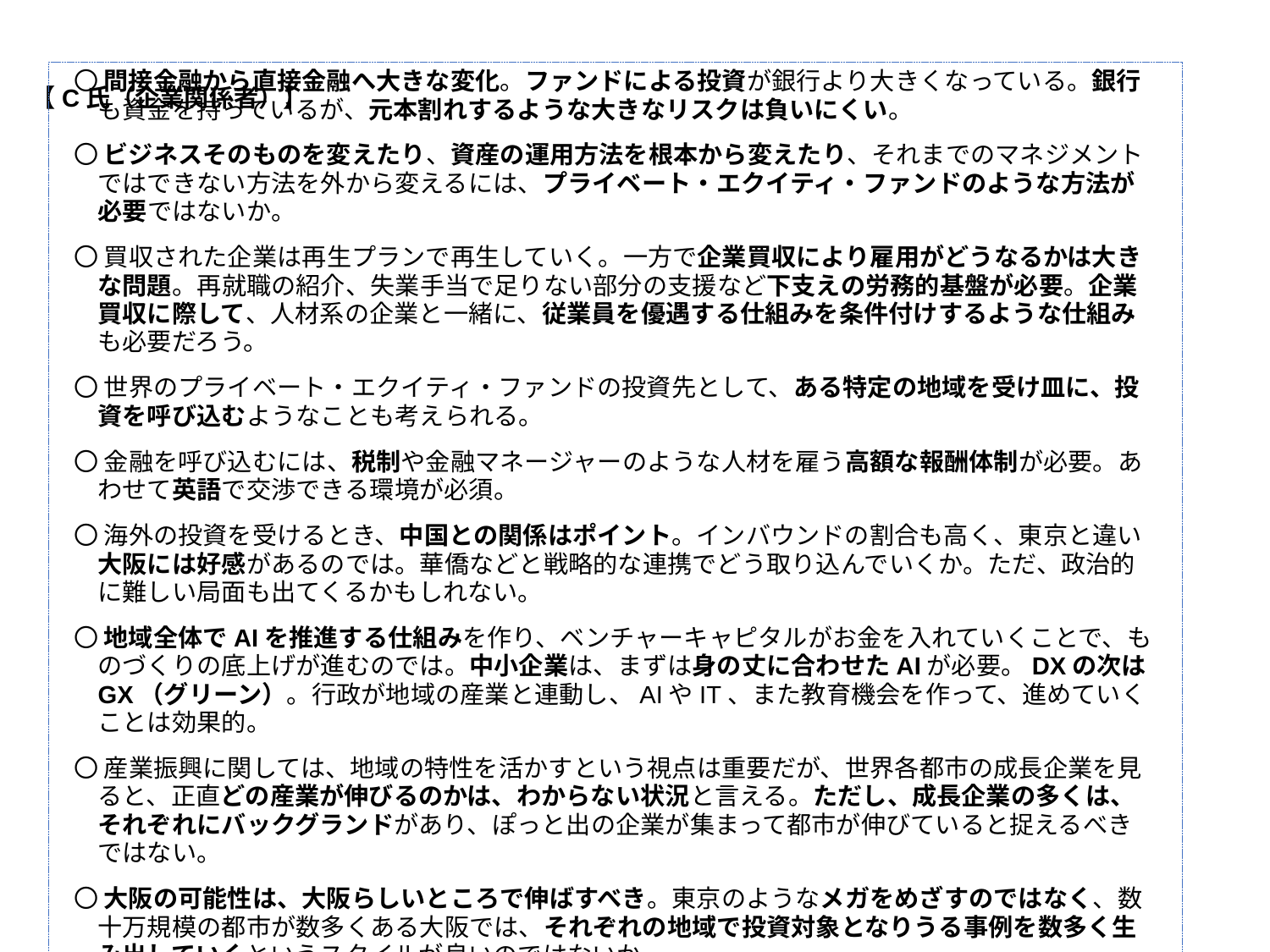

【C氏（企業関係者）】
〇 間接金融から直接金融へ大きな変化。ファンドによる投資が銀行より大きくなっている。銀行も資金を持っているが、元本割れするような大きなリスクは負いにくい。
〇 ビジネスそのものを変えたり、資産の運用方法を根本から変えたり、それまでのマネジメントではできない方法を外から変えるには、プライベート・エクイティ・ファンドのような方法が必要ではないか。
〇 買収された企業は再生プランで再生していく。一方で企業買収により雇用がどうなるかは大きな問題。再就職の紹介、失業手当で足りない部分の支援など下支えの労務的基盤が必要。企業買収に際して、人材系の企業と一緒に、従業員を優遇する仕組みを条件付けするような仕組みも必要だろう。
〇 世界のプライベート・エクイティ・ファンドの投資先として、ある特定の地域を受け皿に、投資を呼び込むようなことも考えられる。
〇 金融を呼び込むには、税制や金融マネージャーのような人材を雇う高額な報酬体制が必要。あわせて英語で交渉できる環境が必須。
〇 海外の投資を受けるとき、中国との関係はポイント。インバウンドの割合も高く、東京と違い大阪には好感があるのでは。華僑などと戦略的な連携でどう取り込んでいくか。ただ、政治的に難しい局面も出てくるかもしれない。
〇 地域全体でAIを推進する仕組みを作り、ベンチャーキャピタルがお金を入れていくことで、ものづくりの底上げが進むのでは。中小企業は、まずは身の丈に合わせたAIが必要。DXの次はGX（グリーン）。行政が地域の産業と連動し、AIやIT、また教育機会を作って、進めていくことは効果的。
〇 産業振興に関しては、地域の特性を活かすという視点は重要だが、世界各都市の成長企業を見ると、正直どの産業が伸びるのかは、わからない状況と言える。ただし、成長企業の多くは、それぞれにバックグランドがあり、ぽっと出の企業が集まって都市が伸びていると捉えるべきではない。
〇 大阪の可能性は、大阪らしいところで伸ばすべき。東京のようなメガをめざすのではなく、数十万規模の都市が数多くある大阪では、それぞれの地域で投資対象となりうる事例を数多く生み出していくというスタイルが良いのではないか。